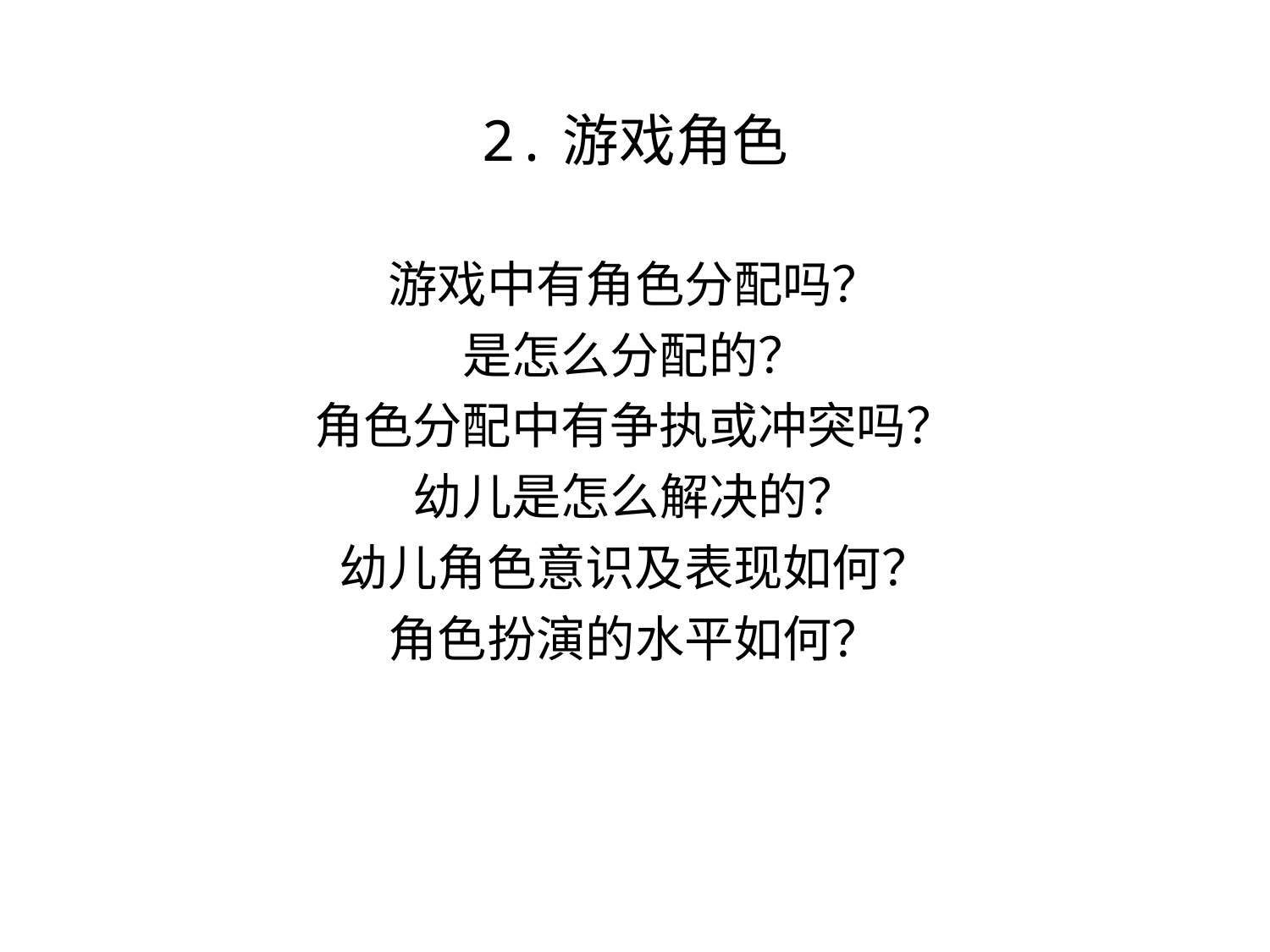

# 2.游戏角色
游戏中有角色分配吗？
是怎么分配的？
角色分配中有争执或冲突吗？
幼儿是怎么解决的？
幼儿角色意识及表现如何？
角色扮演的水平如何？